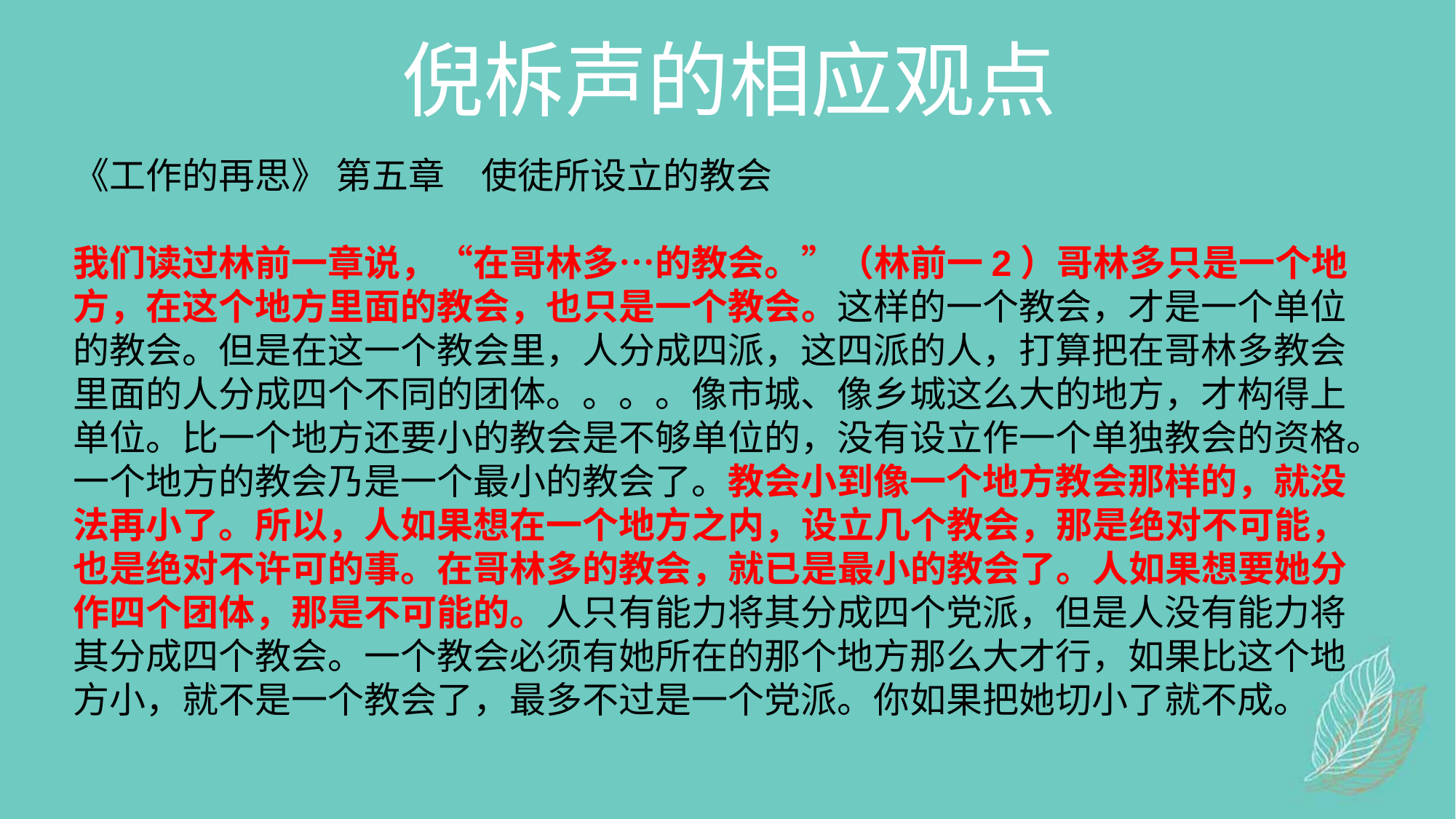

倪柝声的相应观点
《工作的再思》 第五章　使徒所设立的教会

我们读过林前一章说，“在哥林多…的教会。”（林前一2）哥林多只是一个地方，在这个地方里面的教会，也只是一个教会。这样的一个教会，才是一个单位的教会。但是在这一个教会里，人分成四派，这四派的人，打算把在哥林多教会里面的人分成四个不同的团体。。。。像市城、像乡城这么大的地方，才构得上单位。比一个地方还要小的教会是不够单位的，没有设立作一个单独教会的资格。一个地方的教会乃是一个最小的教会了。教会小到像一个地方教会那样的，就没法再小了。所以，人如果想在一个地方之内，设立几个教会，那是绝对不可能，也是绝对不许可的事。在哥林多的教会，就已是最小的教会了。人如果想要她分作四个团体，那是不可能的。人只有能力将其分成四个党派，但是人没有能力将其分成四个教会。一个教会必须有她所在的那个地方那么大才行，如果比这个地方小，就不是一个教会了，最多不过是一个党派。你如果把她切小了就不成。